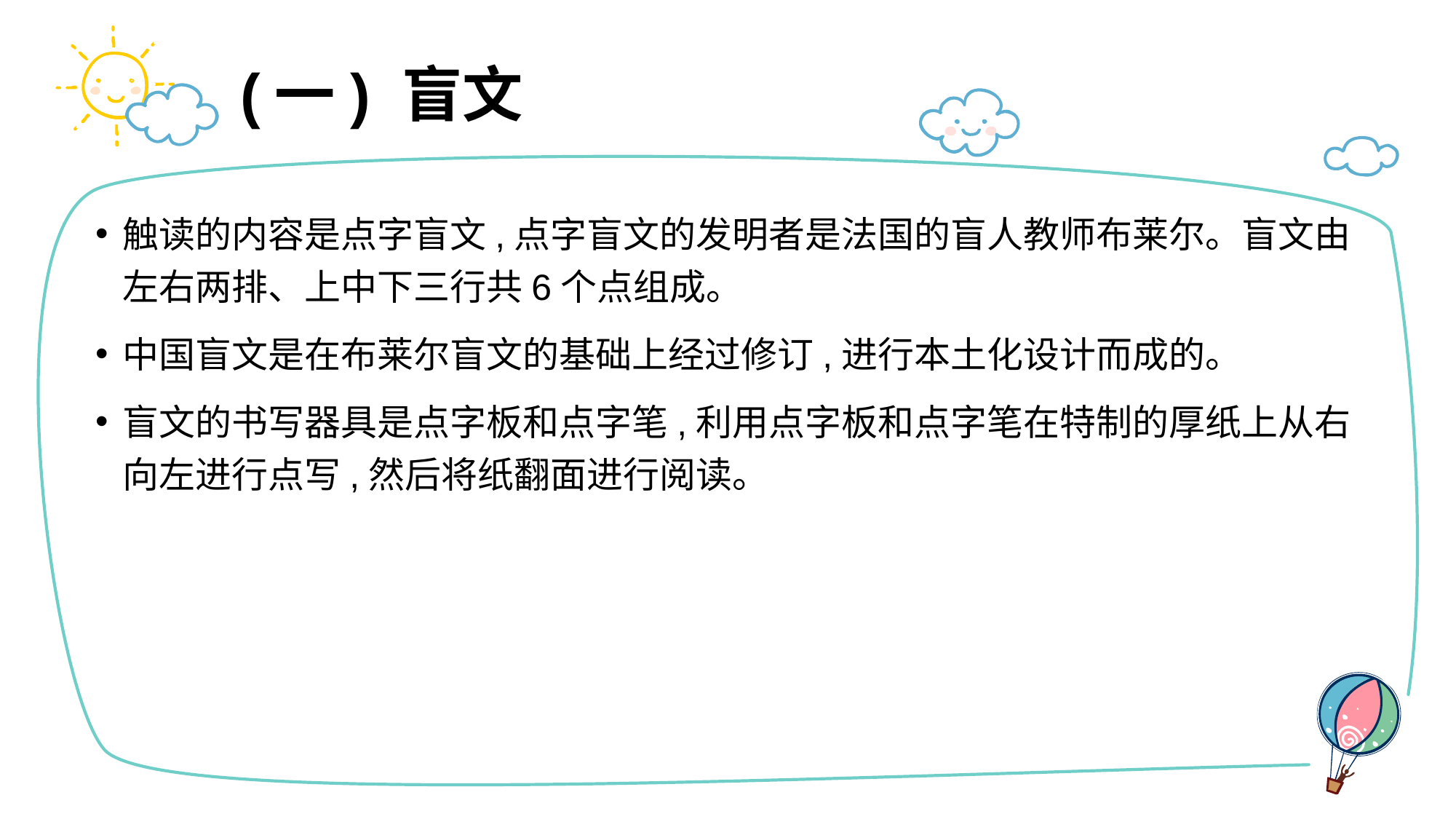

# (一) 盲文
触读的内容是点字盲文,点字盲文的发明者是法国的盲人教师布莱尔。盲文由左右两排、上中下三行共6个点组成。
中国盲文是在布莱尔盲文的基础上经过修订,进行本土化设计而成的。
盲文的书写器具是点字板和点字笔,利用点字板和点字笔在特制的厚纸上从右向左进行点写,然后将纸翻面进行阅读。